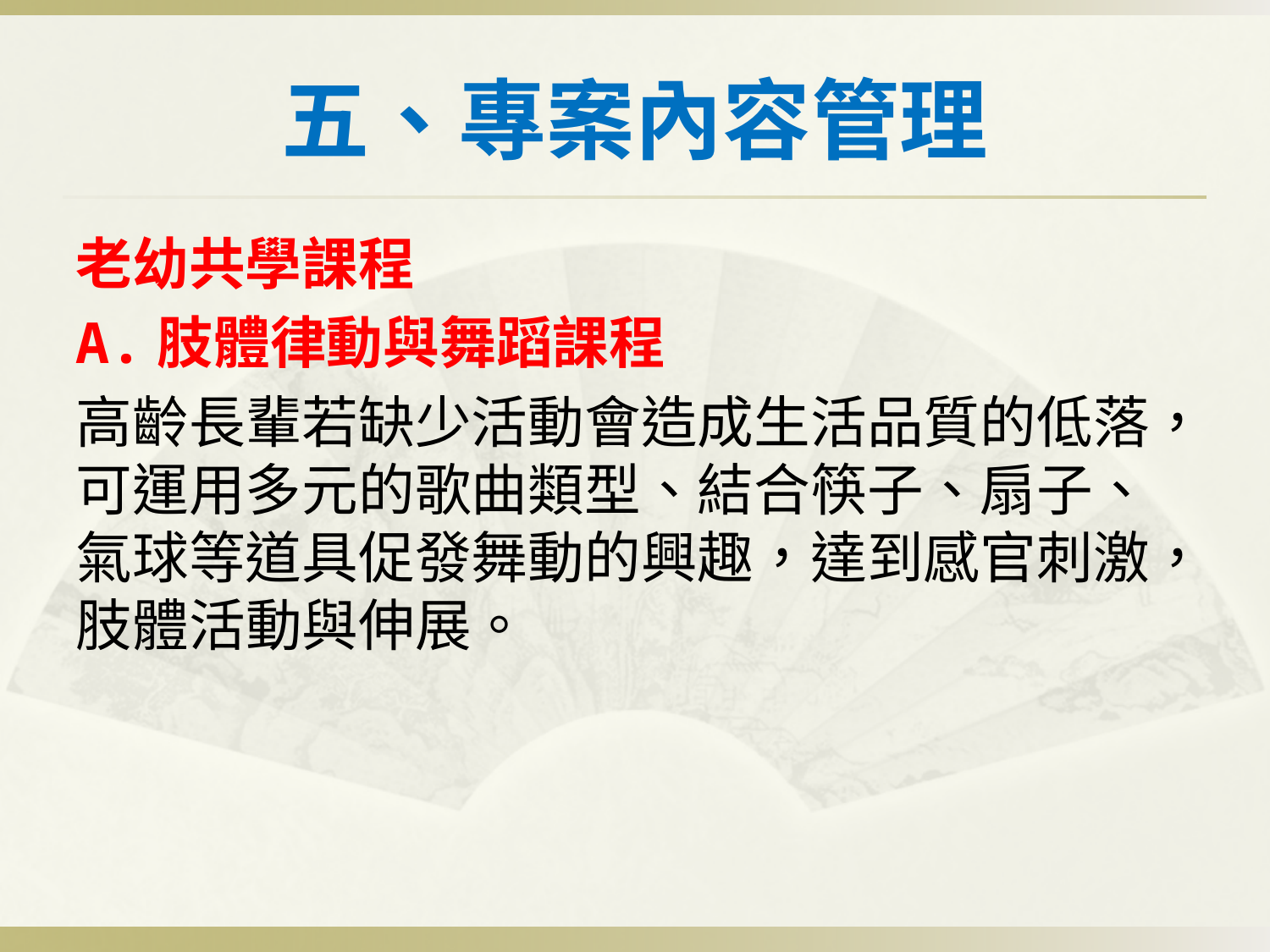

# 五、專案內容管理
老幼共學課程
A.肢體律動與舞蹈課程
高齡長輩若缺少活動會造成生活品質的低落，可運用多元的歌曲類型、結合筷子、扇子、氣球等道具促發舞動的興趣，達到感官刺激，肢體活動與伸展。